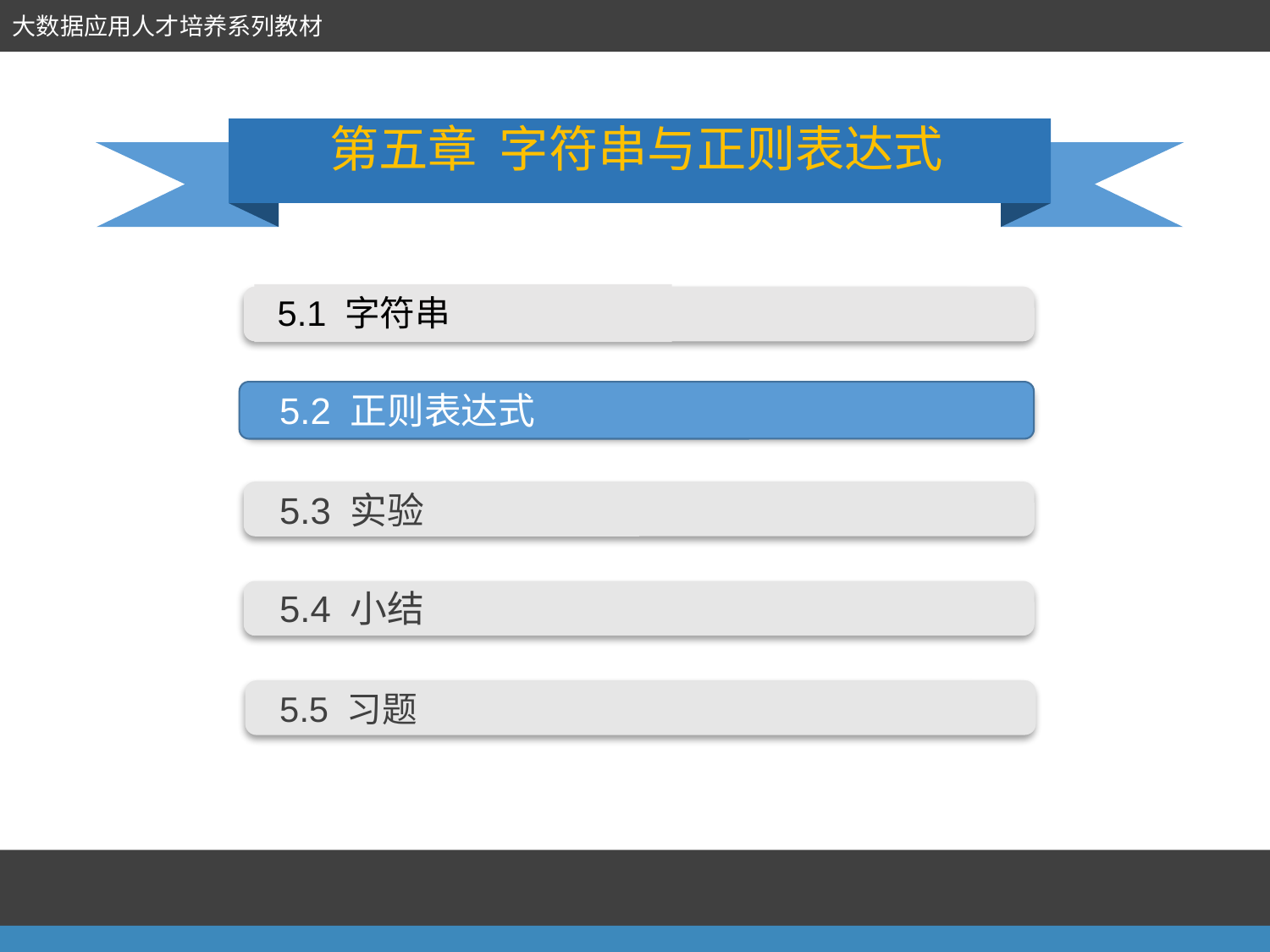

第五章  字符串与正则表达式
 5.1 字符串

5.2 正则表达式
5.3 实验
5.4 小结
5.5 习题